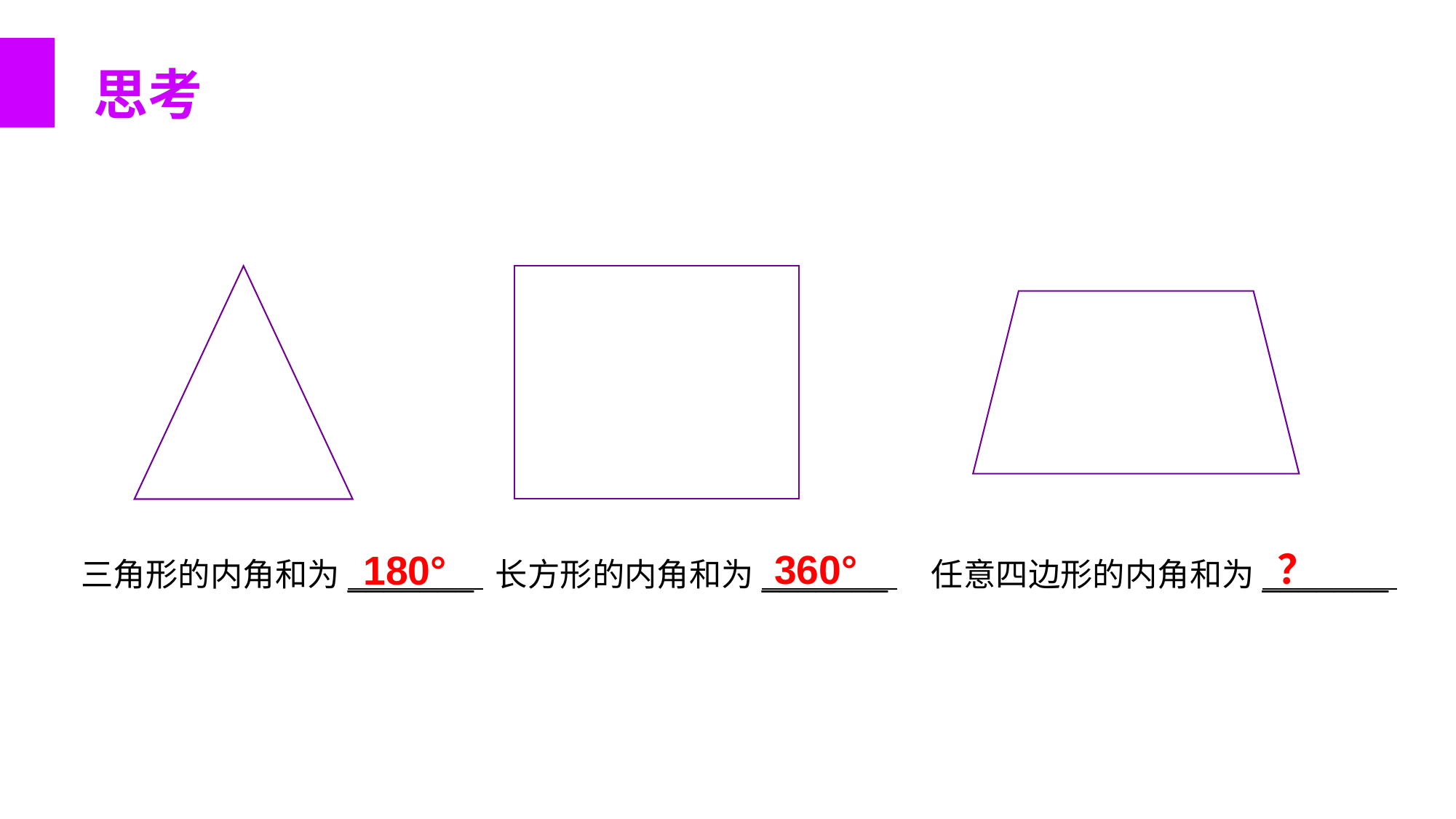

思考

？
360°
180°
三角形的内角和为_______
长方形的内角和为_______
任意四边形的内角和为_______